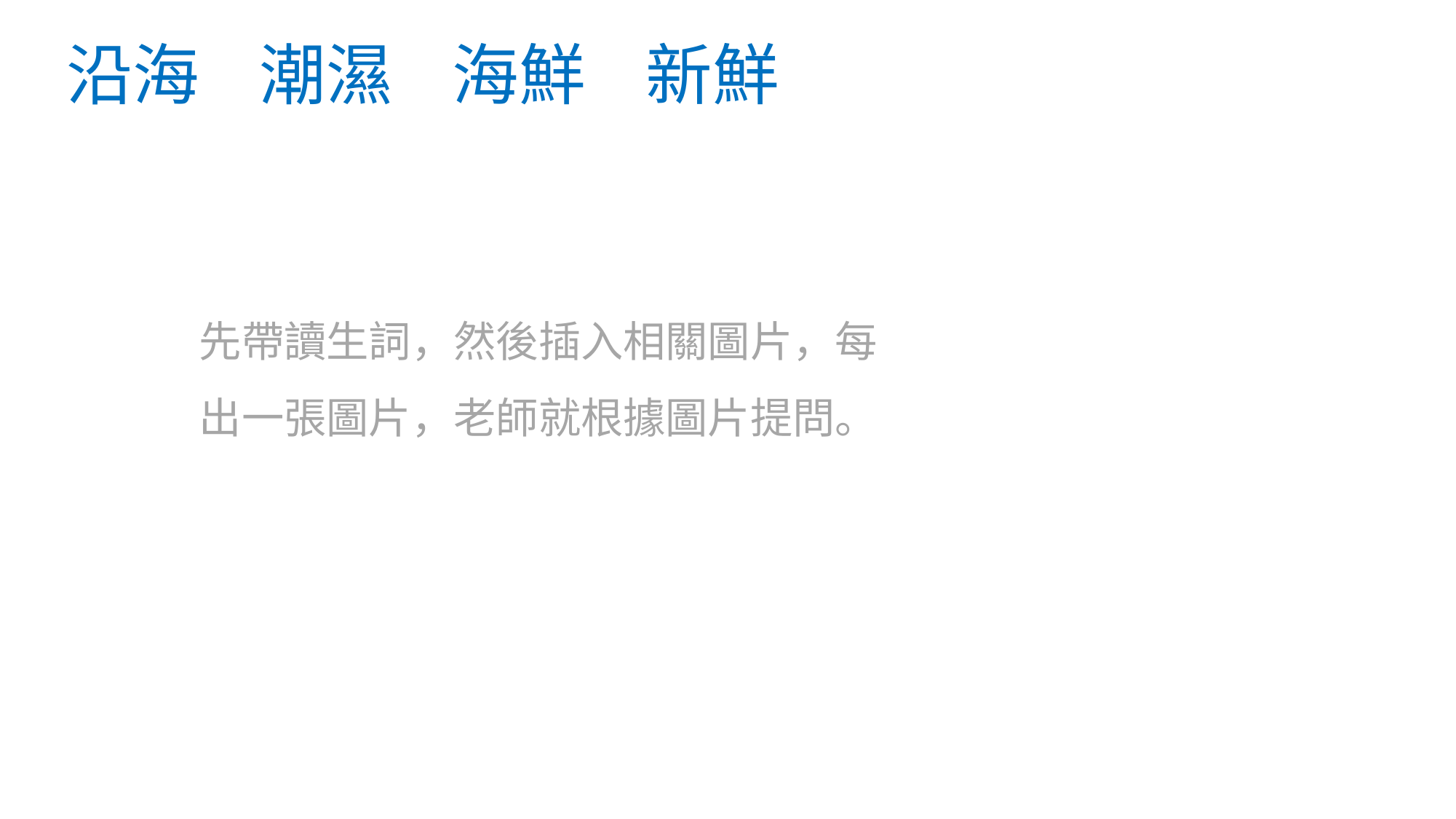

# 沿海    潮濕    海鮮    新鮮
先帶讀生詞，然後插入相關圖片，每出一張圖片，老師就根據圖片提問。